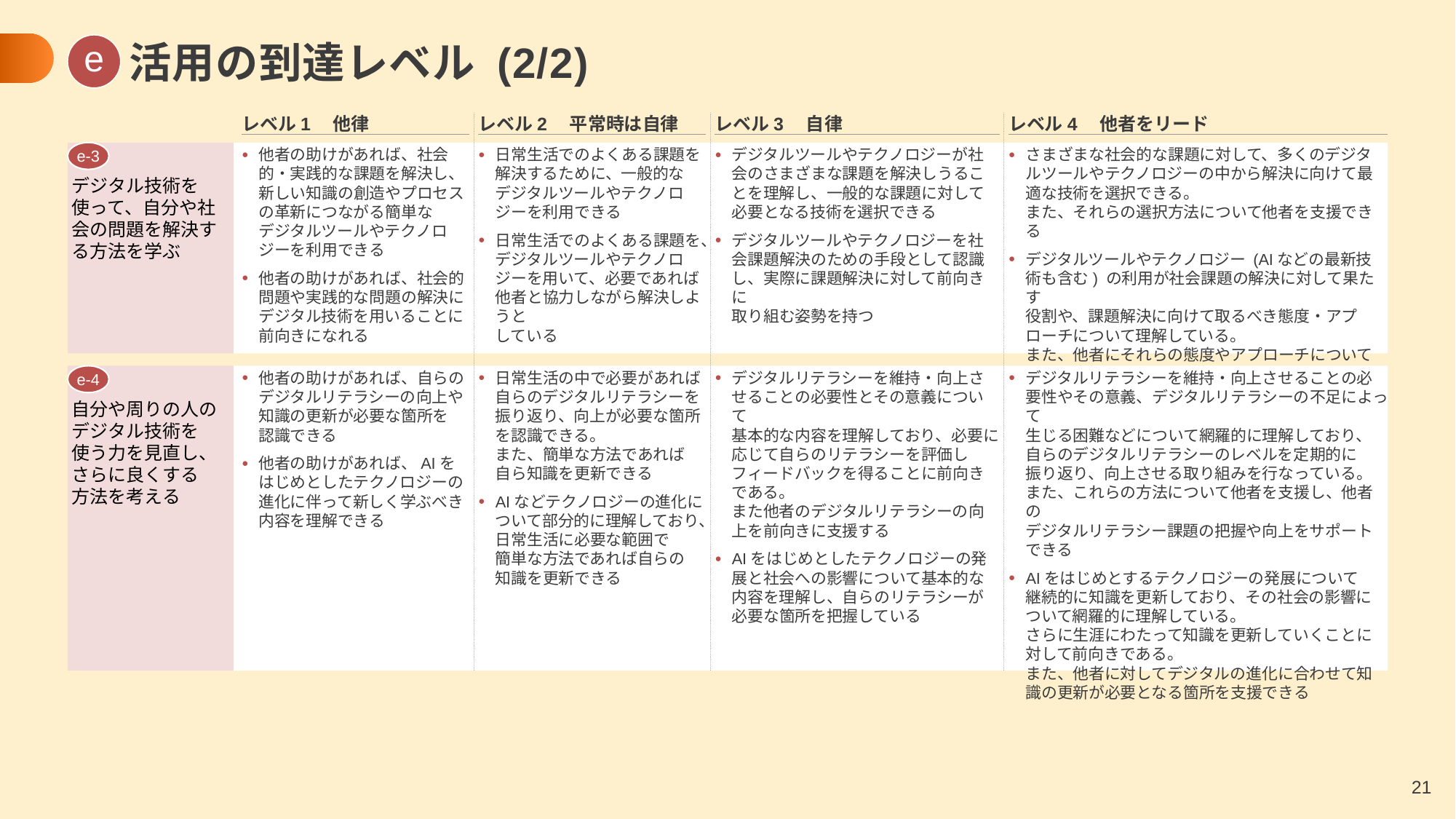

e
# 活用の到達レベル (2/2)
レベル1　他律
レベル2　平常時は自律
レベル3　自律
レベル4　他者をリード
e-3
デジタル技術を使って、自分や社会の問題を解決する方法を学ぶ

他者の助けがあれば、社会的・実践的な課題を解決し、
新しい知識の創造やプロセスの革新につながる簡単な
デジタルツールやテクノロジーを利用できる
他者の助けがあれば、社会的問題や実践的な問題の解決にデジタル技術を用いることに前向きになれる
日常生活でのよくある課題を解決するために、一般的な
デジタルツールやテクノロジーを利用できる
日常生活でのよくある課題を、デジタルツールやテクノロジーを用いて、必要であれば他者と協力しながら解決しようと
している
デジタルツールやテクノロジーが社会のさまざまな課題を解決しうることを理解し、一般的な課題に対して必要となる技術を選択できる
デジタルツールやテクノロジーを社会課題解決のための手段として認識し、実際に課題解決に対して前向きに
取り組む姿勢を持つ
さまざまな社会的な課題に対して、多くのデジタルツールやテクノロジーの中から解決に向けて最適な技術を選択できる。
また、それらの選択方法について他者を支援できる
デジタルツールやテクノロジー (AIなどの最新技術も含む) の利用が社会課題の解決に対して果たす
役割や、課題解決に向けて取るべき態度・アプローチについて理解している。
また、他者にそれらの態度やアプローチについて
説明し支援できる
自分や周りの人のデジタル技術を
使う力を見直し、
さらに良くする
方法を考える
e-4

他者の助けがあれば、自らのデジタルリテラシーの向上や知識の更新が必要な箇所を
認識できる
他者の助けがあれば、AIを
はじめとしたテクノロジーの
進化に伴って新しく学ぶべき内容を理解できる
日常生活の中で必要があれば自らのデジタルリテラシーを振り返り、向上が必要な箇所を認識できる。
また、簡単な方法であれば
自ら知識を更新できる
AIなどテクノロジーの進化について部分的に理解しており、日常生活に必要な範囲で
簡単な方法であれば自らの
知識を更新できる
デジタルリテラシーを維持・向上させることの必要性とその意義について
基本的な内容を理解しており、必要に応じて自らのリテラシーを評価しフィードバックを得ることに前向きである。
また他者のデジタルリテラシーの向上を前向きに支援する
AIをはじめとしたテクノロジーの発展と社会への影響について基本的な内容を理解し、自らのリテラシーが必要な箇所を把握している
デジタルリテラシーを維持・向上させることの必要性やその意義、デジタルリテラシーの不足によって
生じる困難などについて網羅的に理解しており、
自らのデジタルリテラシーのレベルを定期的に
振り返り、向上させる取り組みを行なっている。
また、これらの方法について他者を支援し、他者の
デジタルリテラシー課題の把握や向上をサポート
できる
AIをはじめとするテクノロジーの発展について
継続的に知識を更新しており、その社会の影響に
ついて網羅的に理解している。
さらに生涯にわたって知識を更新していくことに
対して前向きである。
また、他者に対してデジタルの進化に合わせて知識の更新が必要となる箇所を支援できる